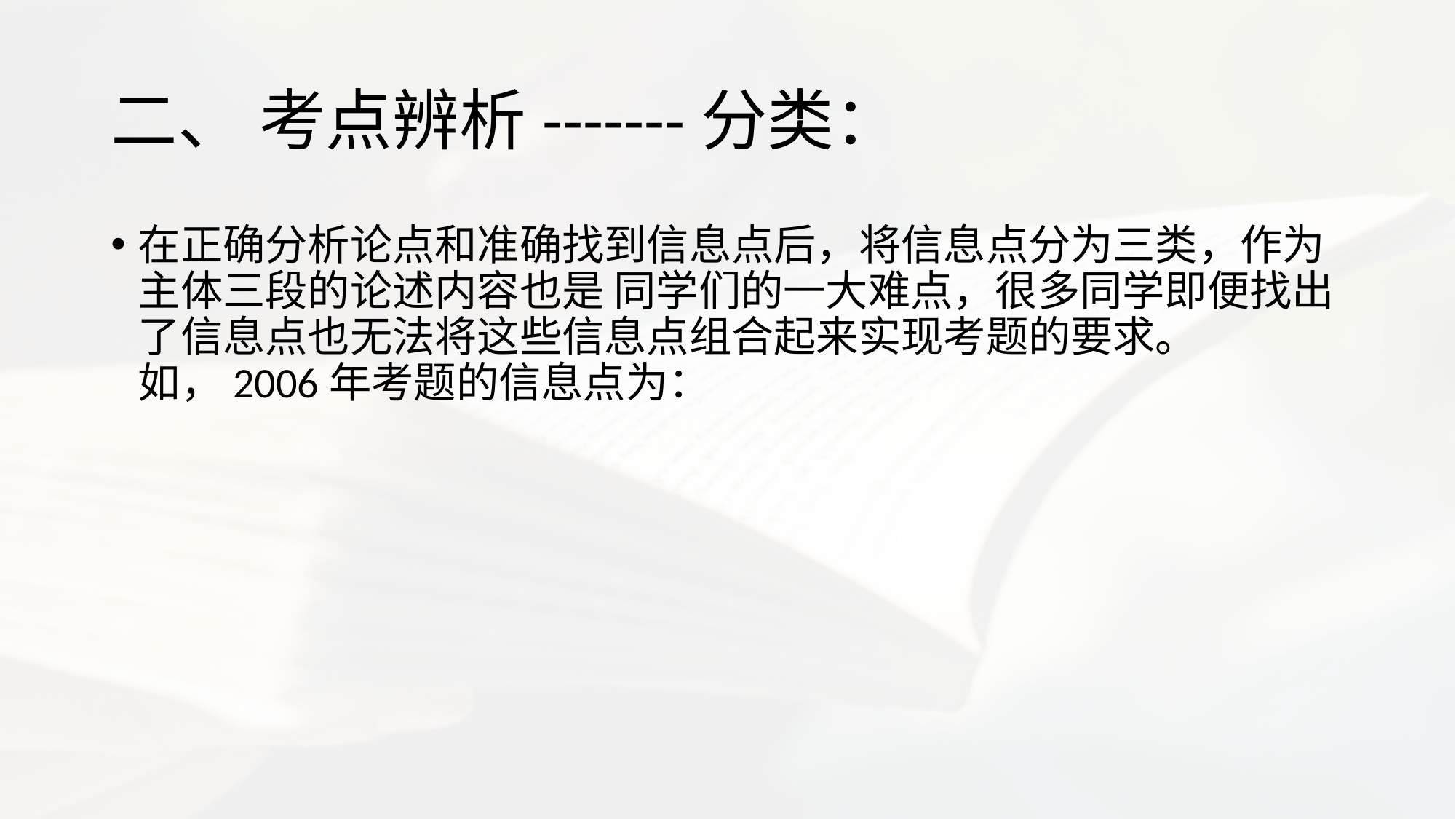

# 二、 考点辨析-------分类：
在正确分析论点和准确找到信息点后，将信息点分为三类，作为主体三段的论述内容也是 同学们的一大难点，很多同学即便找出了信息点也无法将这些信息点组合起来实现考题的要求。如，2006年考题的信息点为：